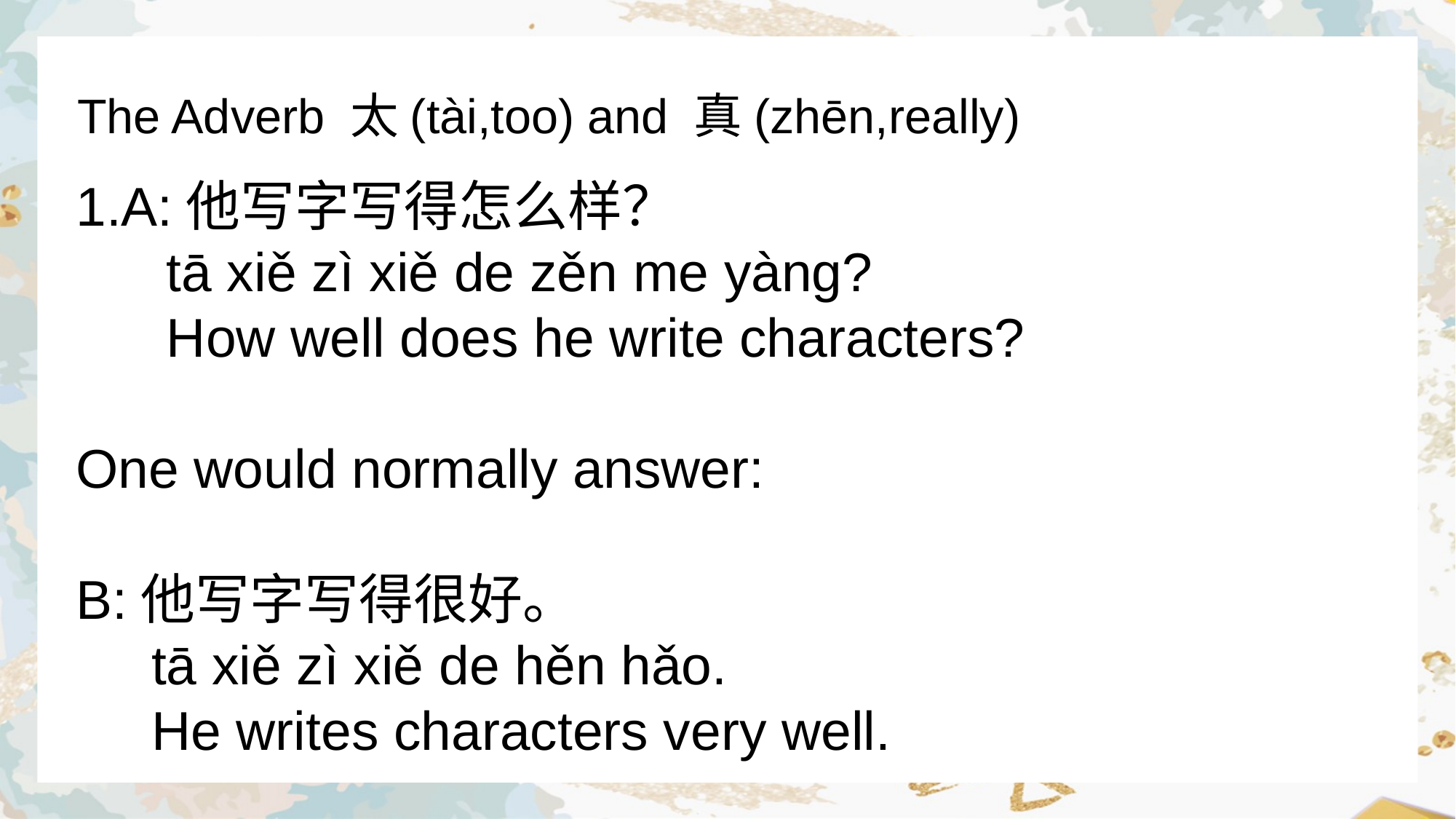

The Adverb 太(tài,too) and 真(zhēn,really)

1.A:他写字写得怎么样？
      tā xiě zì xiě de zěn me yàng?
      How well does he write characters?

One would normally answer:

B:他写字写得很好。
     tā xiě zì xiě de hěn hǎo.
     He writes characters very well.